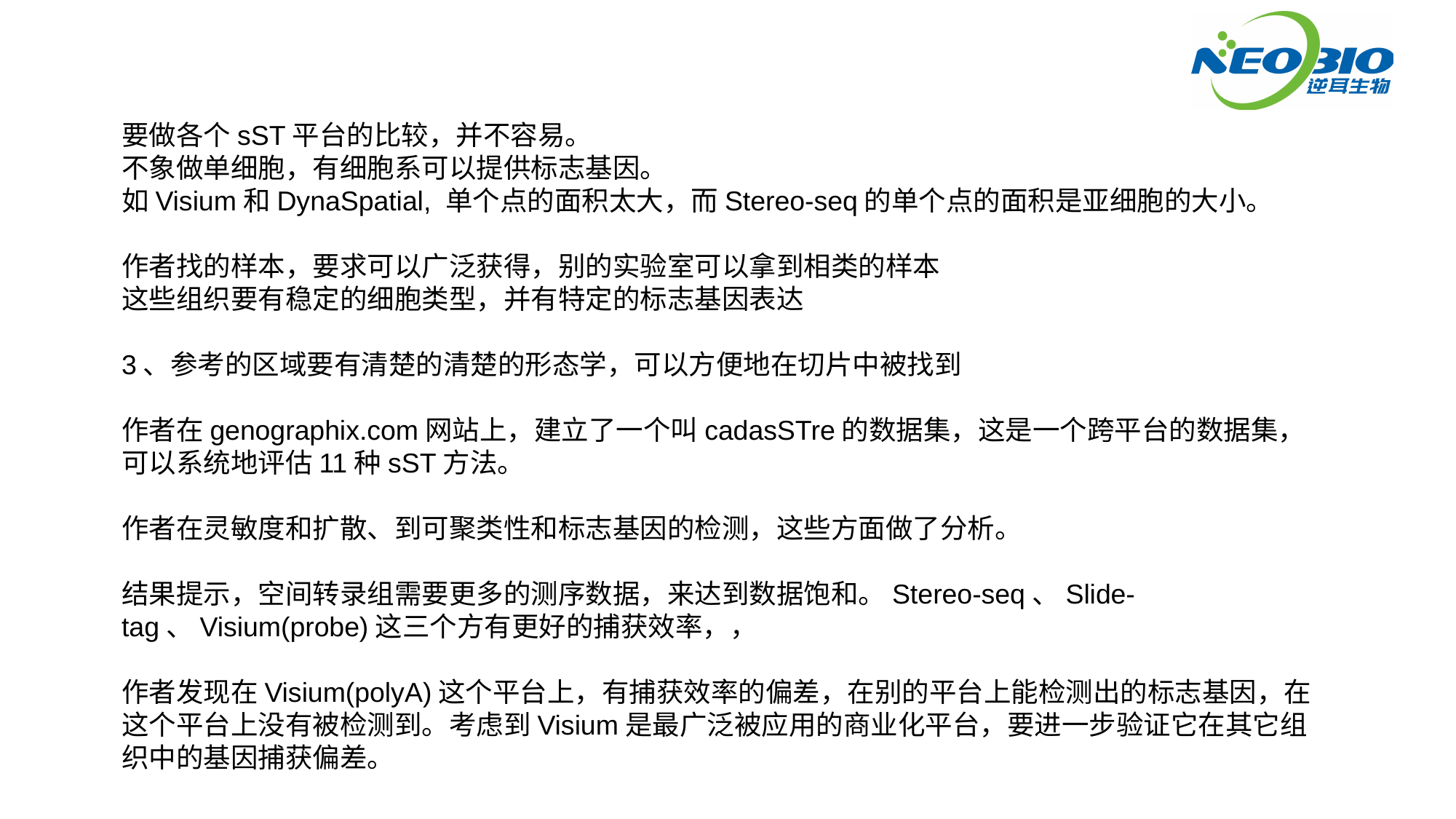

要做各个sST平台的比较，并不容易。
不象做单细胞，有细胞系可以提供标志基因。
如Visium和DynaSpatial, 单个点的面积太大，而Stereo-seq的单个点的面积是亚细胞的大小。

作者找的样本，要求可以广泛获得，别的实验室可以拿到相类的样本
这些组织要有稳定的细胞类型，并有特定的标志基因表达

3、参考的区域要有清楚的清楚的形态学，可以方便地在切片中被找到

作者在genographix.com网站上，建立了一个叫cadasSTre的数据集，这是一个跨平台的数据集，可以系统地评估11种sST方法。

作者在灵敏度和扩散、到可聚类性和标志基因的检测，这些方面做了分析。

结果提示，空间转录组需要更多的测序数据，来达到数据饱和。Stereo-seq、Slide-tag、Visium(probe)这三个方有更好的捕获效率，，

作者发现在Visium(polyA)这个平台上，有捕获效率的偏差，在别的平台上能检测出的标志基因，在这个平台上没有被检测到。考虑到Visium是最广泛被应用的商业化平台，要进一步验证它在其它组织中的基因捕获偏差。